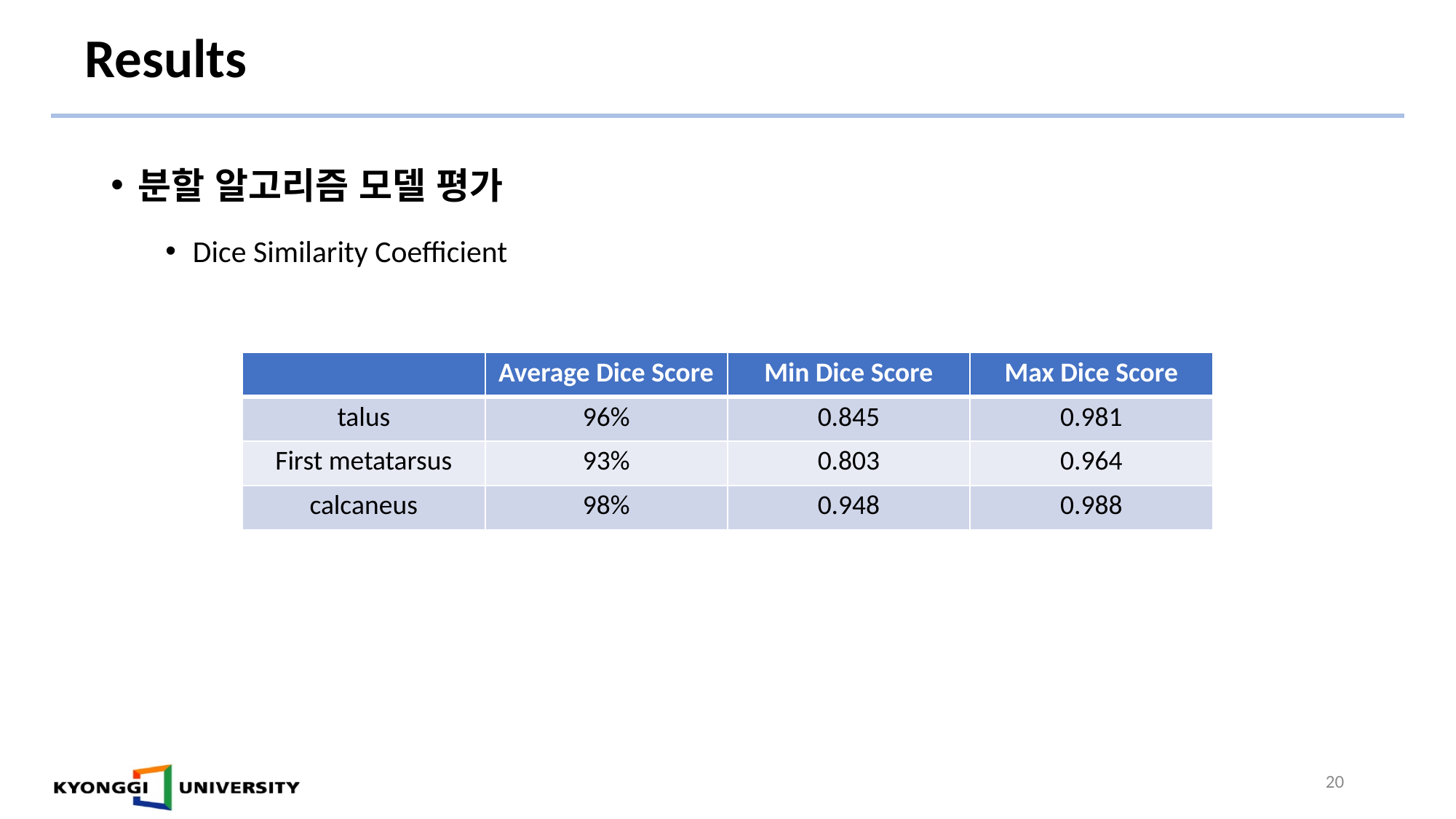

# Results
분할 알고리즘 모델 평가
Dice Similarity Coefficient

|  | Average Dice Score | Min Dice Score | Max Dice Score |
| --- | --- | --- | --- |
| talus | 96% | 0.845 | 0.981 |
| First metatarsus | 93% | 0.803 | 0.964 |
| calcaneus | 98% | 0.948 | 0.988 |
20